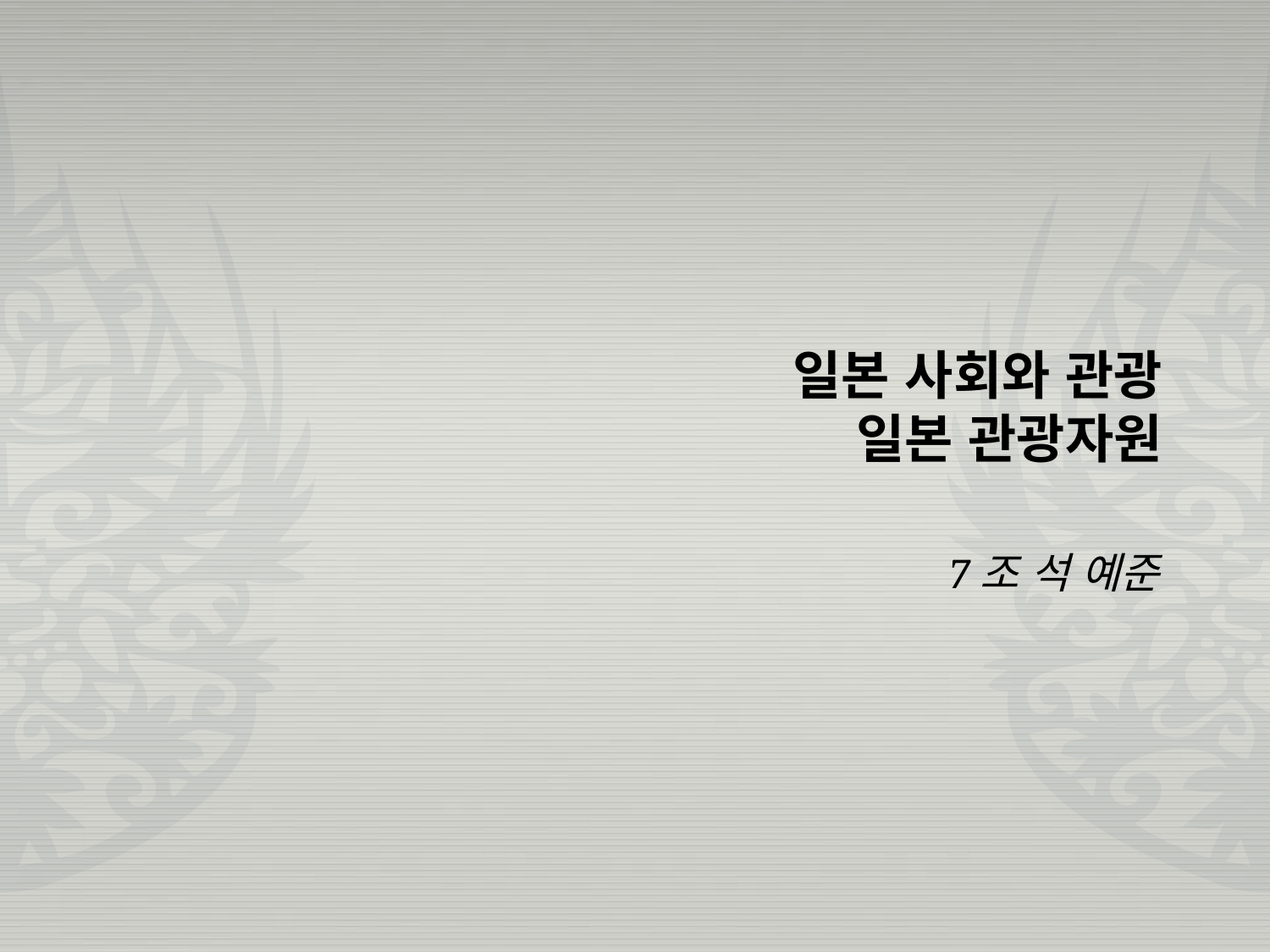

# 일본 사회와 관광 일본 관광자원
7조 석 예준